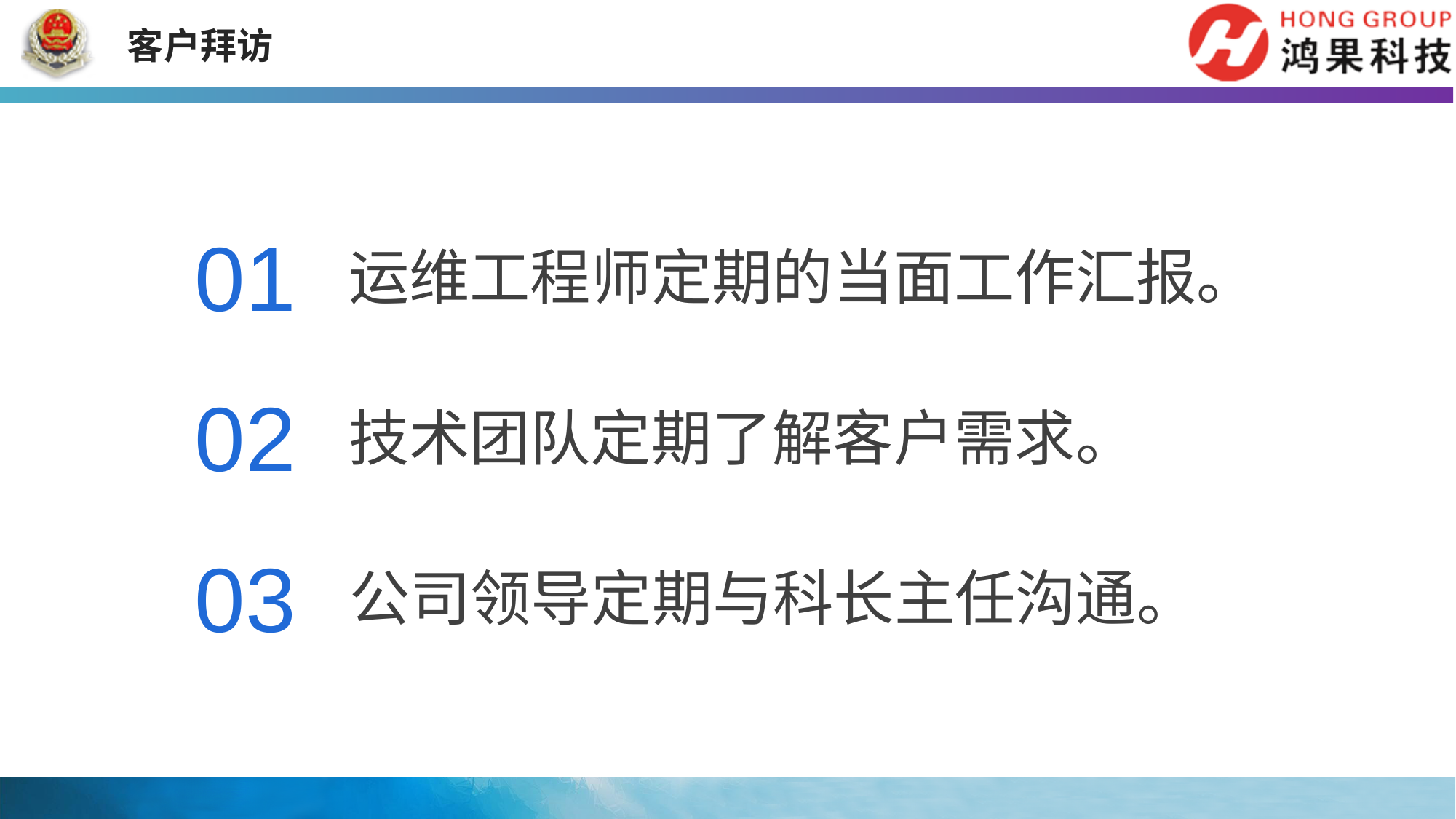

客户拜访
01
运维工程师定期的当面工作汇报。
02
技术团队定期了解客户需求。
03
公司领导定期与科长主任沟通。